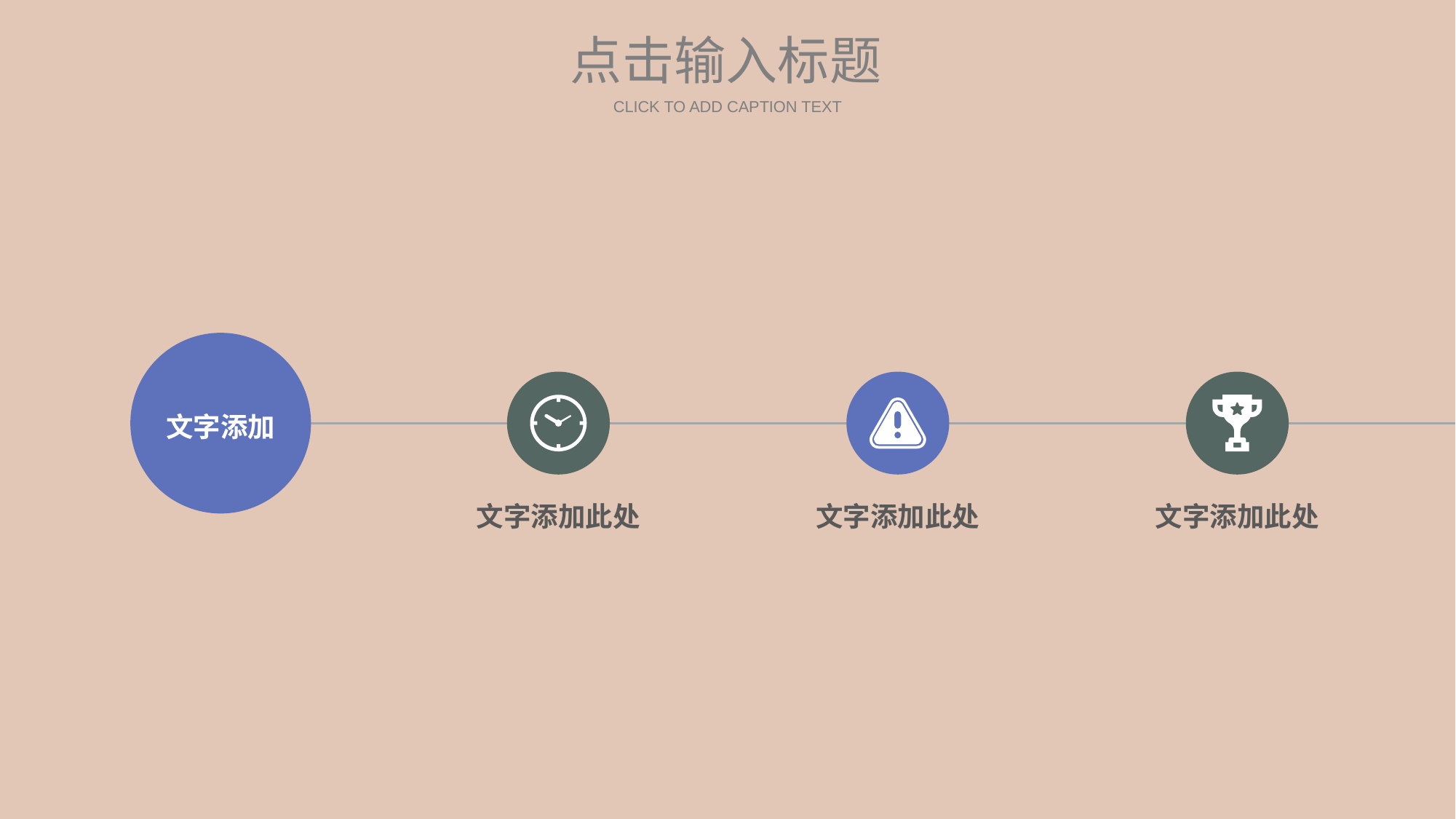

点击输入标题
CLICK TO ADD CAPTION TEXT

文字添加
文字添加此处
文字添加此处
文字添加此处